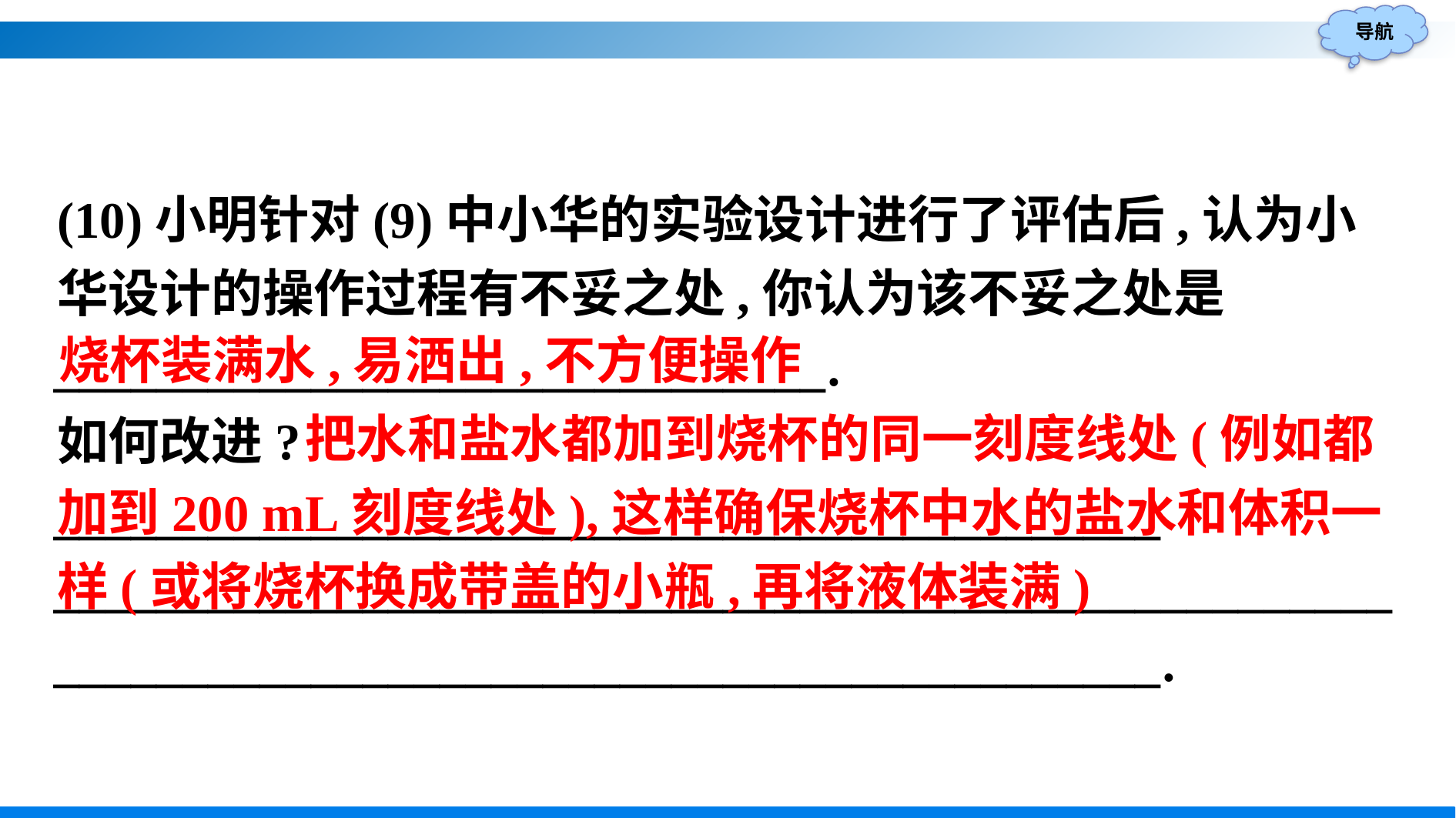

(10)小明针对(9)中小华的实验设计进行了评估后,认为小华设计的操作过程有不妥之处,你认为该不妥之处是______________________________.
如何改进?___________________________________________
_______________________________________________________________________________________________.
烧杯装满水,易洒出,不方便操作
	         把水和盐水都加到烧杯的同一刻度线处(例如都加到200 mL刻度线处),这样确保烧杯中水的盐水和体积一样(或将烧杯换成带盖的小瓶,再将液体装满)